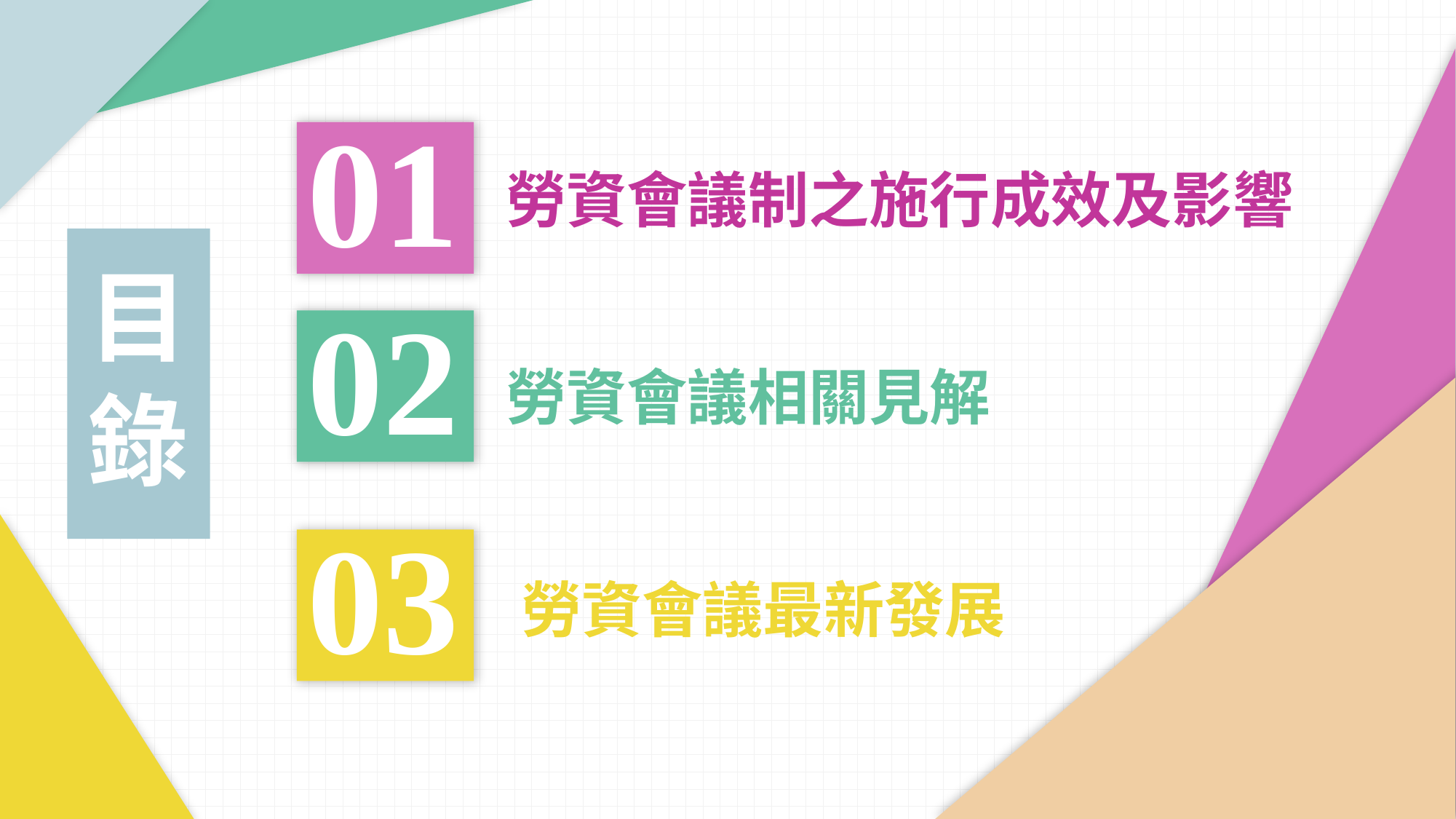

01
勞資會議制之施行成效及影響
目
錄
02
勞資會議相關見解
03
勞資會議最新發展